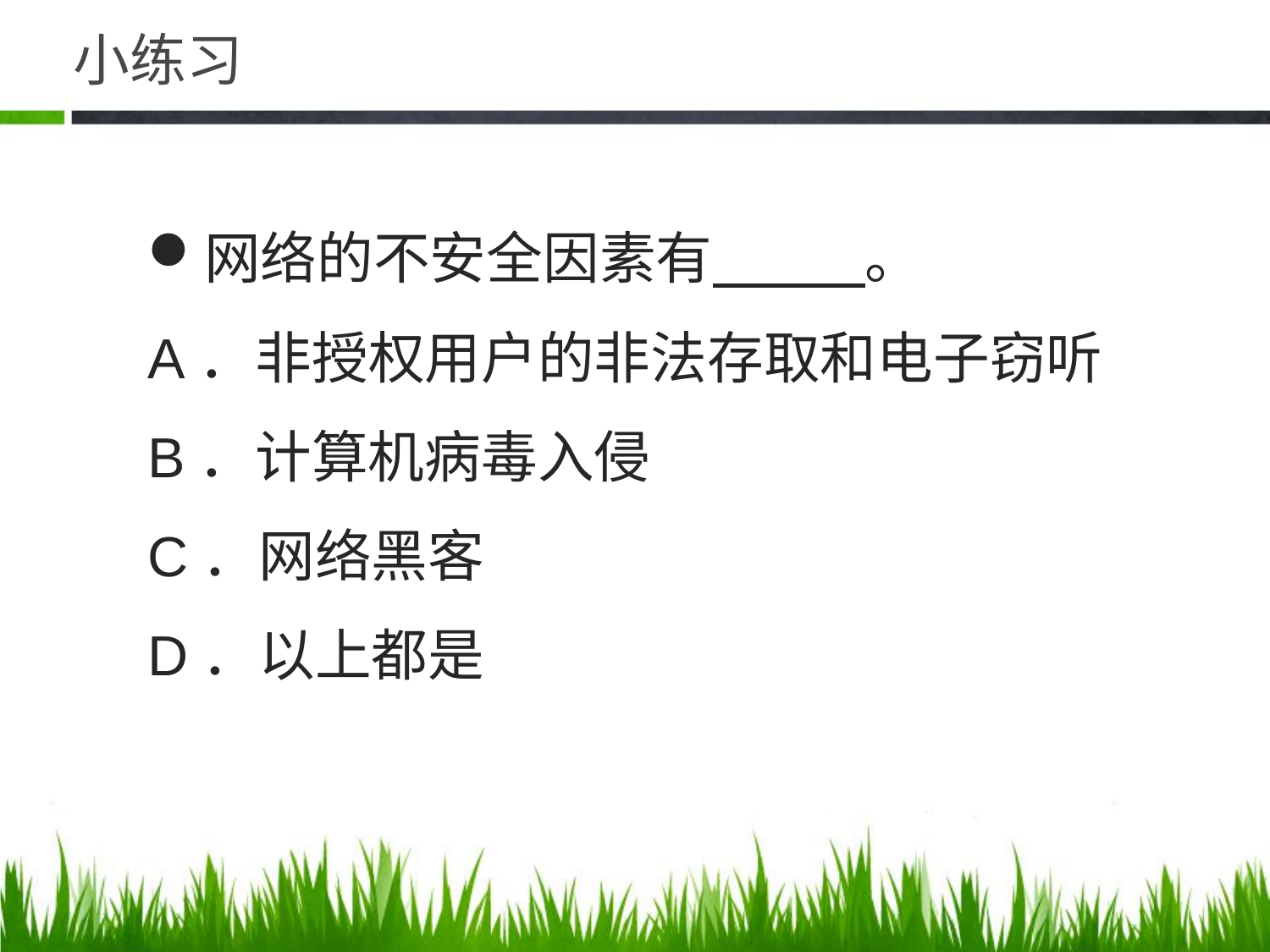

# 小练习
网络的不安全因素有            。
A．非授权用户的非法存取和电子窃听
B．计算机病毒入侵
C．网络黑客
D．以上都是